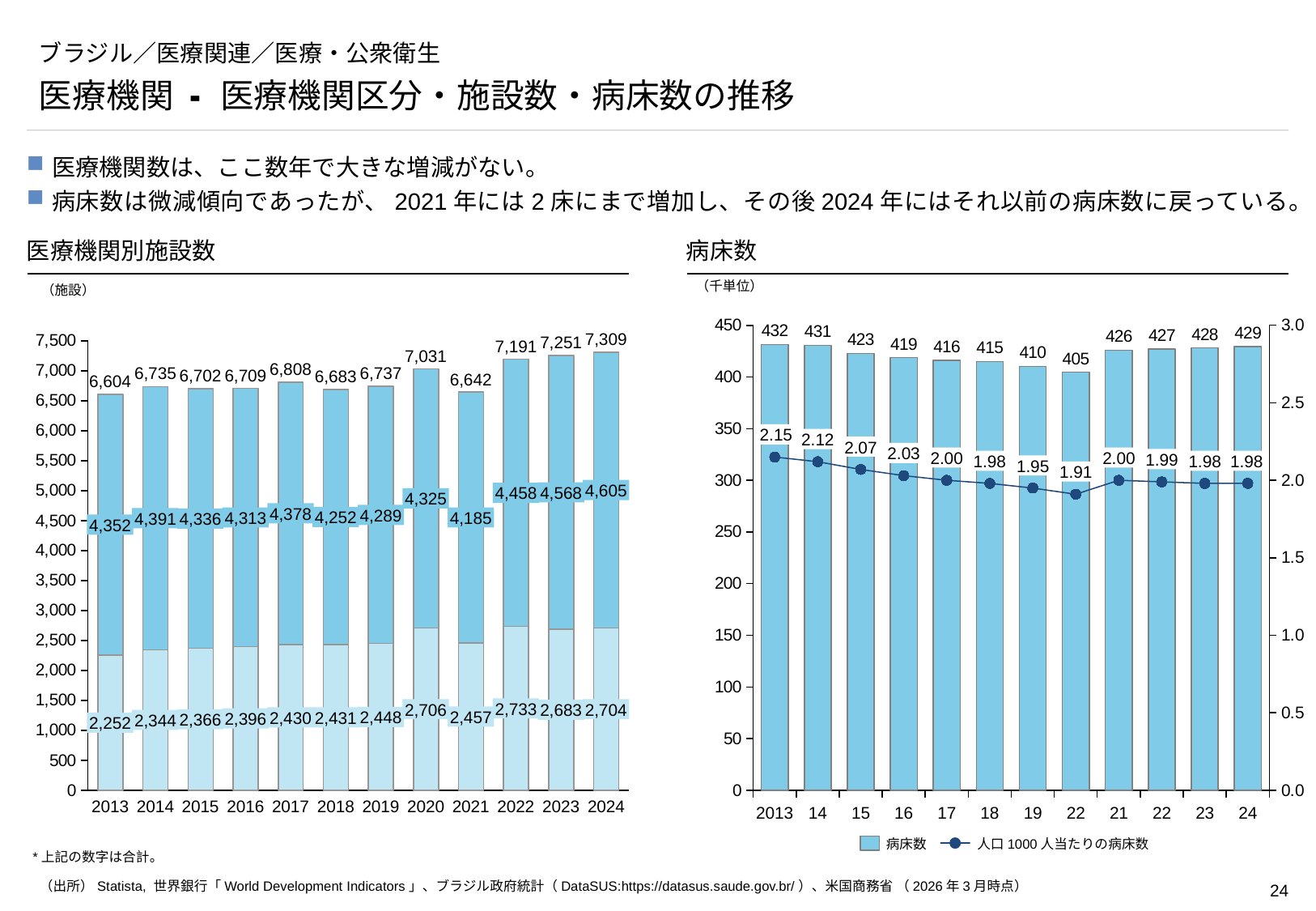

# ブラジル／医療関連／医療・公衆衛生
医療機関 - 医療機関区分・施設数・病床数の推移
医療機関数は、ここ数年で大きな増減がない。
病床数は微減傾向であったが、2021年には2床にまで増加し、その後2024年にはそれ以前の病床数に戻っている。
医療機関別施設数
病床数
（千単位）
（施設）

### Chart

| Category |  |  |
|---|---|---|

### Chart

| Category |  |  |
|---|---|---|
7,309
7,251
7,191
7,031
6,808
6,735
6,737
6,709
6,702
6,683
6,642
6,604
2.15
2.12
2.07
2.03
2.00
2.00
1.99
1.98
1.98
1.98
1.95
1.91
4,605
4,568
4,458
4,325
4,378
4,289
4,252
4,313
4,185
4,391
4,336
4,352
2,733
2,706
2,704
2,683
2,457
2,448
2,430
2,431
2,396
2,366
2,344
2,252
2013
2014
2015
2016
2017
2018
2019
2020
2021
2022
2023
2024
2013
14
15
16
17
18
19
22
21
22
23
24
病床数
人口1000人当たりの病床数

*上記の数字は合計。
（出所）Statista, 世界銀行「World Development Indicators」、ブラジル政府統計（DataSUS:https://datasus.saude.gov.br/）、米国商務省 （2026年3月時点）